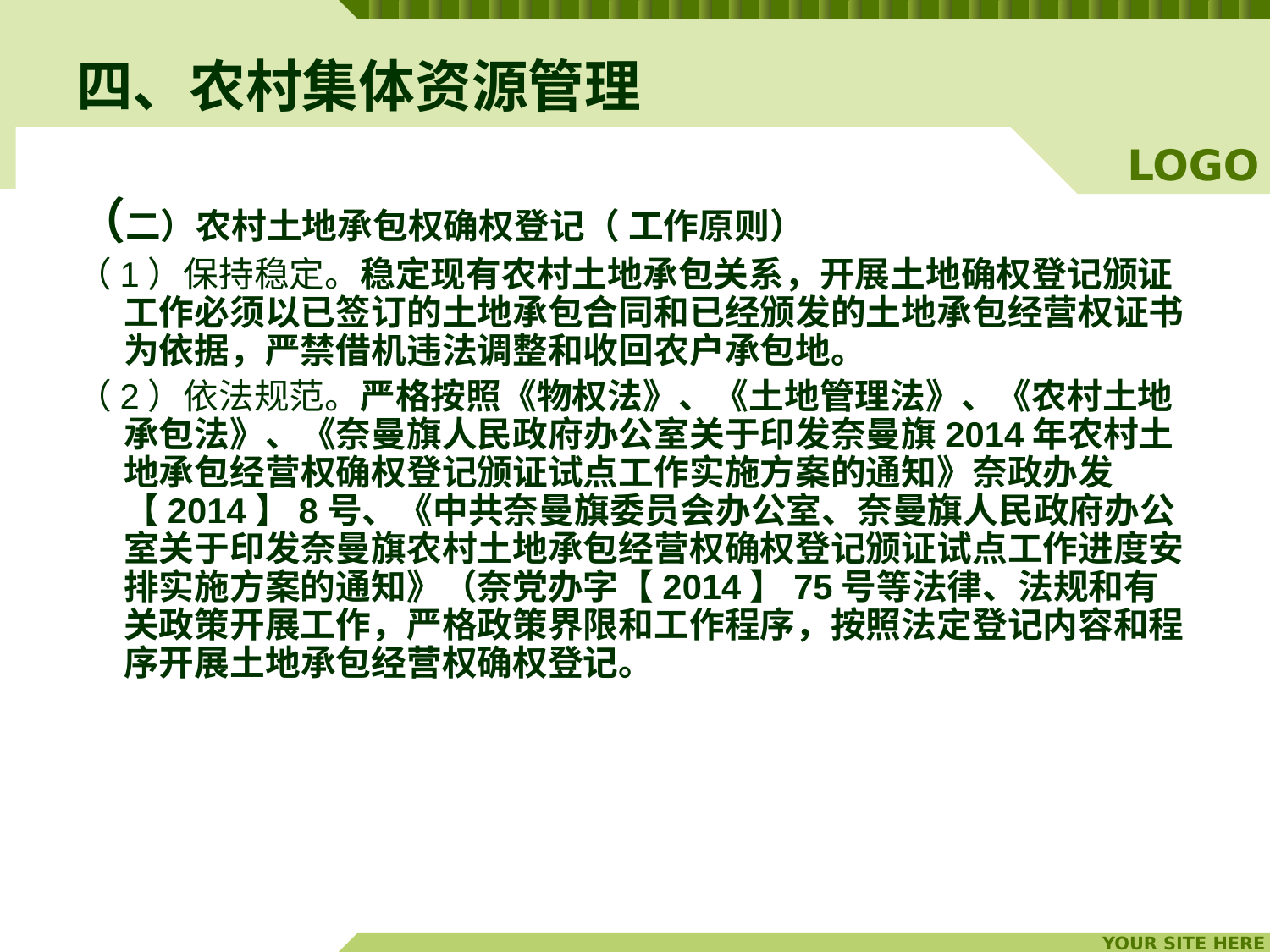

# 四、农村集体资源管理
（二）农村土地承包权确权登记（ 工作原则）
（1）保持稳定。稳定现有农村土地承包关系，开展土地确权登记颁证工作必须以已签订的土地承包合同和已经颁发的土地承包经营权证书为依据，严禁借机违法调整和收回农户承包地。
（2）依法规范。严格按照《物权法》、《土地管理法》、《农村土地承包法》、《奈曼旗人民政府办公室关于印发奈曼旗2014年农村土地承包经营权确权登记颁证试点工作实施方案的通知》奈政办发【2014】8号、《中共奈曼旗委员会办公室、奈曼旗人民政府办公室关于印发奈曼旗农村土地承包经营权确权登记颁证试点工作进度安排实施方案的通知》（奈党办字【2014】75号等法律、法规和有关政策开展工作，严格政策界限和工作程序，按照法定登记内容和程序开展土地承包经营权确权登记。